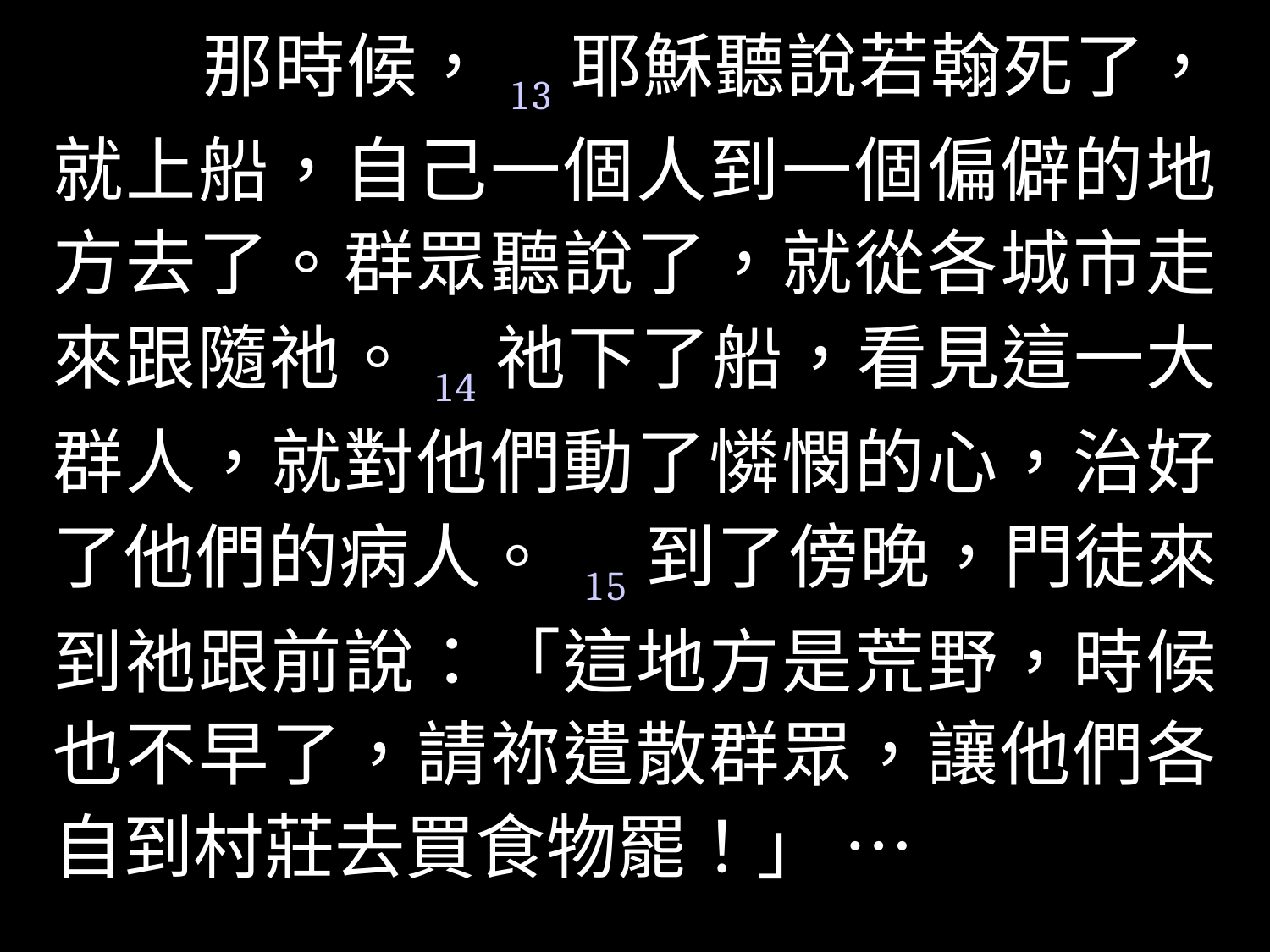

那時候，13耶穌聽說若翰死了，就上船，自己一個人到一個偏僻的地方去了。群眾聽說了，就從各城市走來跟隨祂。14祂下了船，看見這一大群人，就對他們動了憐憫的心，治好了他們的病人。 15到了傍晚，門徒來到祂跟前說：「這地方是荒野，時候也不早了，請祢遣散群眾，讓他們各自到村莊去買食物罷！」 …